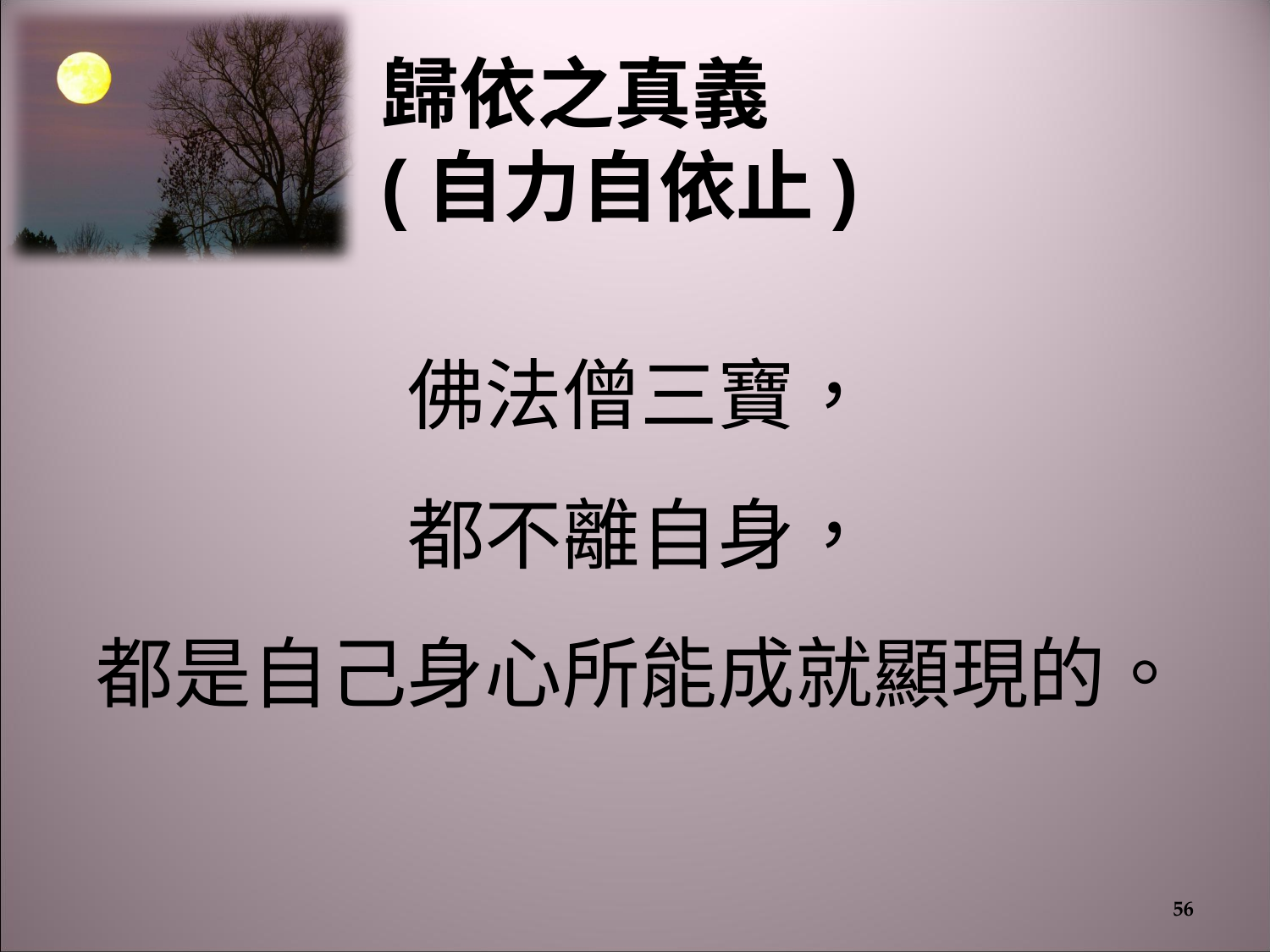

# 歸依之真義 (自力自依止)
佛法僧三寶，
都不離自身，
都是自己身心所能成就顯現的。
56